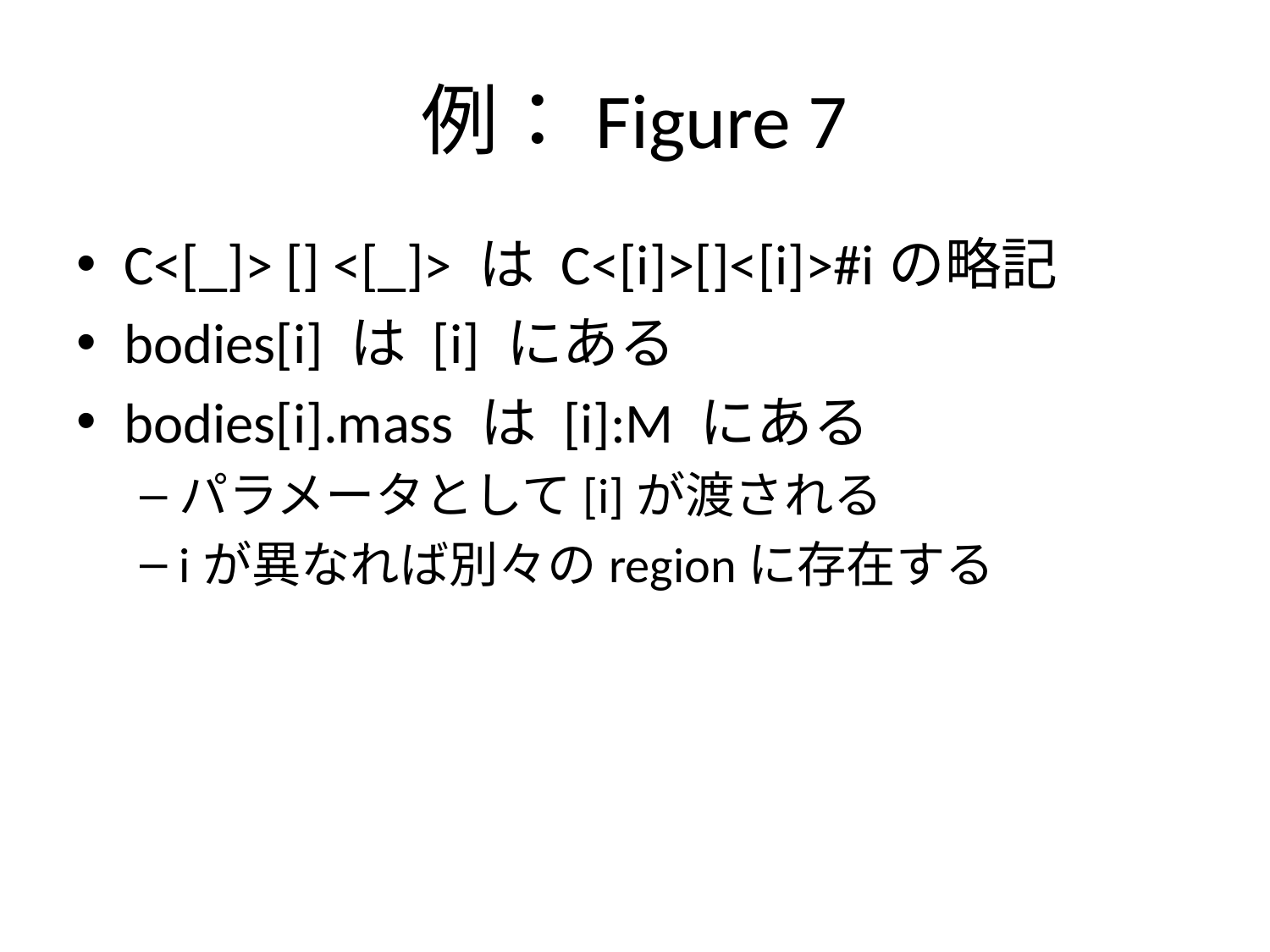

# 例：Figure 7
C<[_]> [] <[_]> は C<[i]>[]<[i]>#iの略記
bodies[i] は [i] にある
bodies[i].mass は [i]:M にある
パラメータとして[i]が渡される
iが異なれば別々のregionに存在する